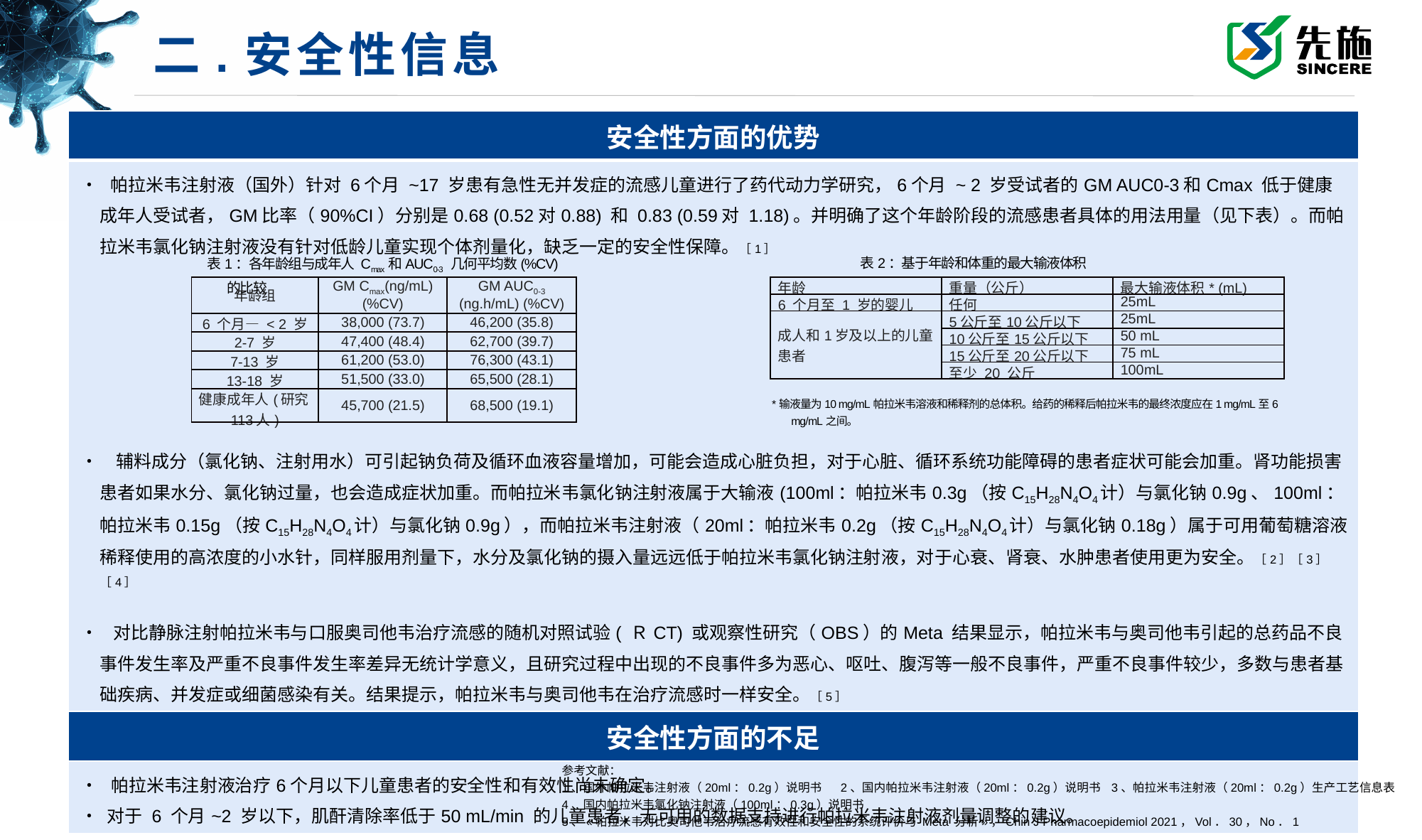

二.安全性信息
| 安全性方面的优势 |
| --- |
| • 帕拉米韦注射液（国外）针对 6个月 ~17 岁患有急性无并发症的流感儿童进行了药代动力学研究，6个月 ~ 2 岁受试者的GM AUC0-3和Cmax 低于健康成年人受试者，GM比率（90%CI）分别是0.68 (0.52对0.88) 和 0.83 (0.59对 1.18)。并明确了这个年龄阶段的流感患者具体的用法用量（见下表）。而帕拉米韦氯化钠注射液没有针对低龄儿童实现个体剂量化，缺乏一定的安全性保障。［1］ • 辅料成分（氯化钠、注射用水）可引起钠负荷及循环血液容量增加，可能会造成心脏负担，对于心脏、循环系统功能障碍的患者症状可能会加重。肾功能损害患者如果水分、氯化钠过量，也会造成症状加重。而帕拉米韦氯化钠注射液属于大输液(100ml：帕拉米韦0.3g（按C15H28N4O4计）与氯化钠0.9g、100ml：帕拉米韦0.15g（按C15H28N4O4计）与氯化钠0.9g），而帕拉米韦注射液（20ml：帕拉米韦0.2g（按C15H28N4O4计）与氯化钠0.18g）属于可用葡萄糖溶液稀释使用的高浓度的小水针，同样服用剂量下，水分及氯化钠的摄入量远远低于帕拉米韦氯化钠注射液，对于心衰、肾衰、水肿患者使用更为安全。［2］［3］［4］ • 对比静脉注射帕拉米韦与口服奥司他韦治疗流感的随机对照试验( ＲCT) 或观察性研究（OBS）的Meta 结果显示，帕拉米韦与奥司他韦引起的总药品不良事件发生率及严重不良事件发生率差异无统计学意义，且研究过程中出现的不良事件多为恶心、呕吐、腹泻等一般不良事件，严重不良事件较少，多数与患者基础疾病、并发症或细菌感染有关。结果提示，帕拉米韦与奥司他韦在治疗流感时一样安全。［5］ |
| 安全性方面的不足 |
| • 帕拉米韦注射液治疗6个月以下儿童患者的安全性和有效性尚未确定。 • 对于 6 个月~2 岁以下，肌酐清除率低于50 mL/min 的儿童患者，无可用的数据支持进行帕拉米韦注射液剂量调整的建议。 |
表2：基于年龄和体重的最大输液体积
表1：各年龄组与成年人 Cmax和AUC0-3 几何平均数(%CV)的比较
| 年龄 | 重量（公斤） | 最大输液体积\* (mL) |
| --- | --- | --- |
| 6 个月至 1 岁的婴儿 | 任何 | 25mL |
| 成人和1岁及以上的儿童患者 | 5公斤至10公斤以下 | 25mL |
|  | 10公斤至15公斤以下 | 50 mL |
|  | 15公斤至20公斤以下 | 75 mL |
|  | 至少 20 公斤 | 100mL |
| 年龄组 | GM Cmax(ng/mL) (%CV) | GM AUC0-3 (ng.h/mL) (%CV) |
| --- | --- | --- |
| 6 个月— < 2 岁 | 38,000 (73.7) | 46,200 (35.8) |
| 2-7 岁 | 47,400 (48.4) | 62,700 (39.7) |
| 7-13 岁 | 61,200 (53.0) | 76,300 (43.1) |
| 13-18 岁 | 51,500 (33.0) | 65,500 (28.1) |
| 健康成年人(研究113人) | 45,700 (21.5) | 68,500 (19.1) |
*输液量为10 mg/mL帕拉米韦溶液和稀释剂的总体积。给药的稀释后帕拉米韦的最终浓度应在1 mg/mL至6 mg/mL之间。
参考文献：
1、国外帕拉米韦注射液（20ml：0.2g）说明书      2、国内帕拉米韦注射液（20ml：0.2g）说明书   3、帕拉米韦注射液（20ml：0.2g）生产工艺信息表
4、国内帕拉米韦氯化钠注射液（100ml：0.3g）说明书
5、«帕拉米韦对比奥司他韦治疗流感有效性和安全性的系统评价与 Meta 分析»，Chin J Pharmacoepidemiol 2021，Vol．30，No．1